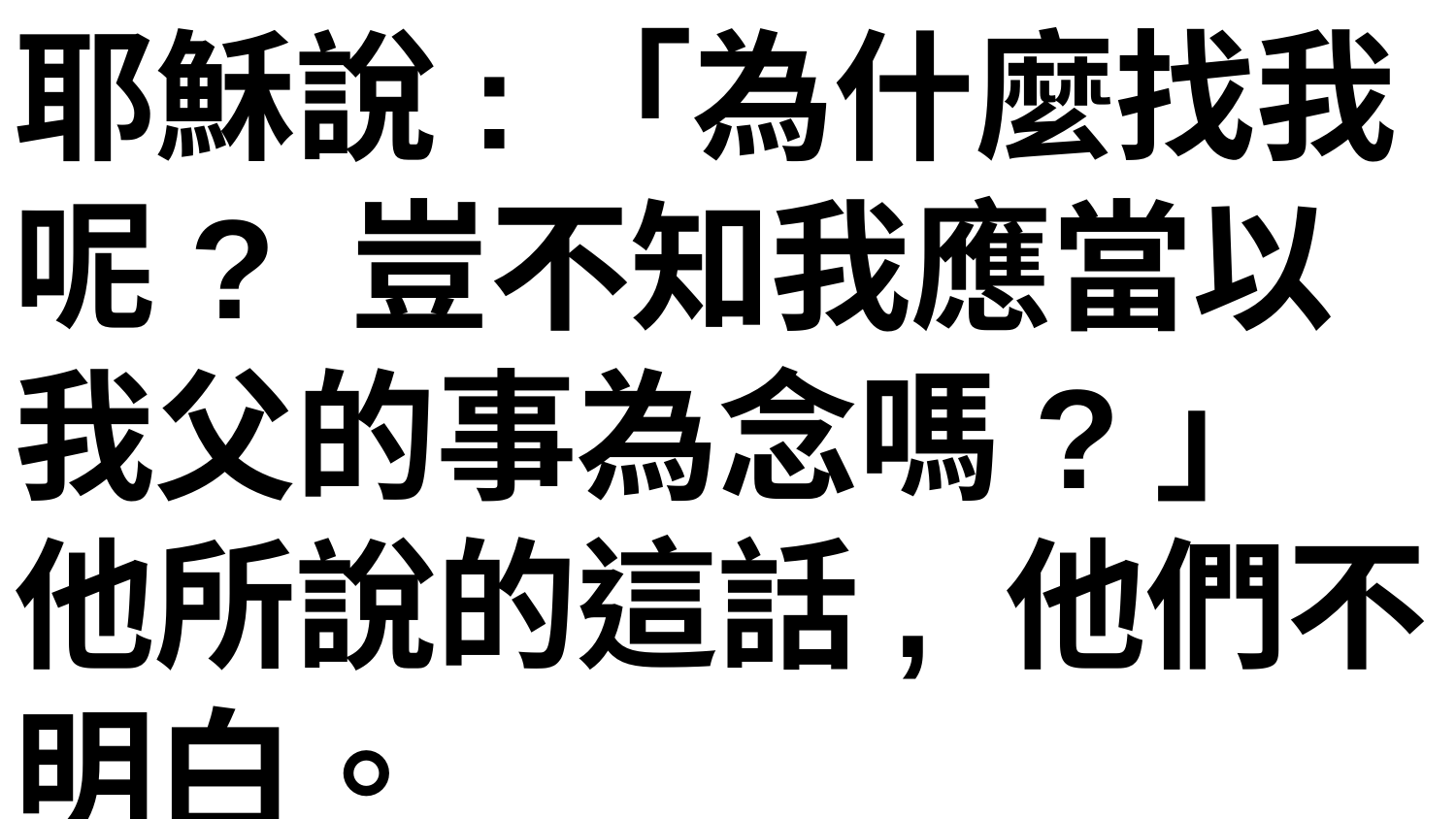

耶穌說:「為什麼找我呢? 豈不知我應當以我父的事為念嗎?」  他所說的這話, 他們不明白。

他就同他們下去，回到拿撒勒，並且順從他們。他母親把這一切的事都存在心裡。
耶穌的智慧和身量，並神和人喜愛他的心，都一齊增長。